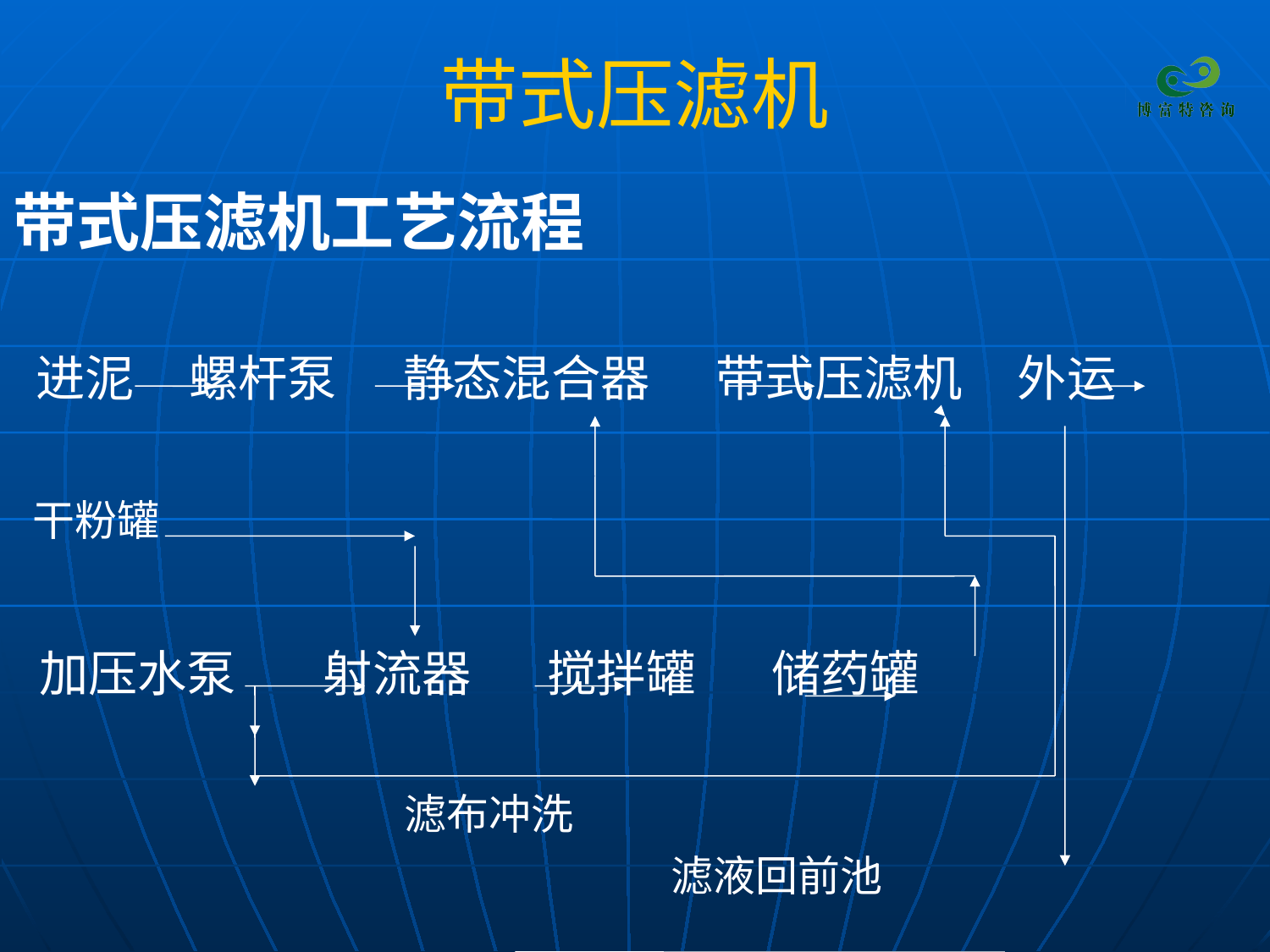

# 带式压滤机
带式压滤机工艺流程

 进泥     螺杆泵      静态混合器      带式压滤机     外运

 干粉罐

 加压水泵       射流器      搅拌罐      储药罐

                                        滤布冲洗
                                                                    滤液回前池